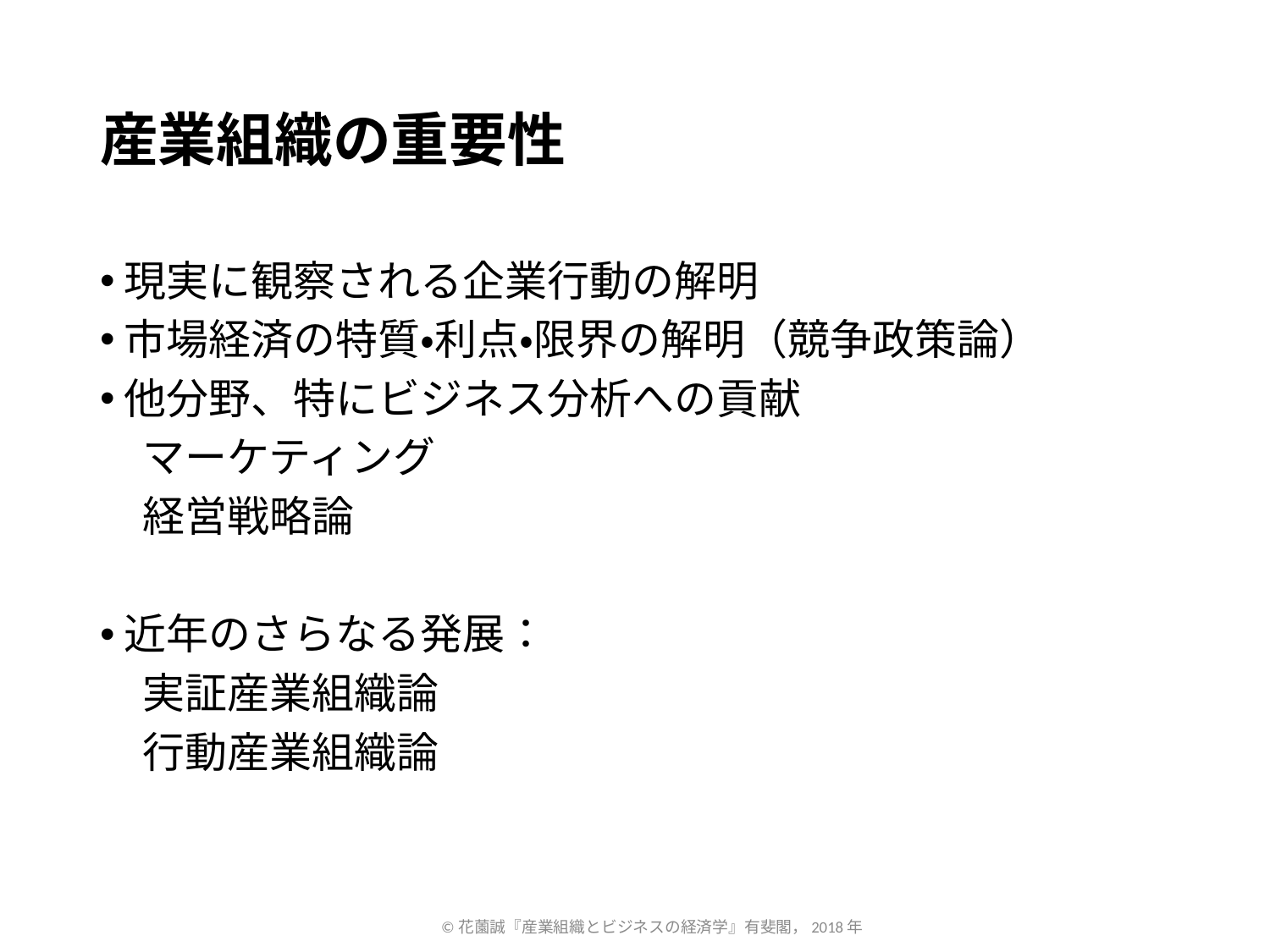

# 産業組織の重要性
現実に観察される企業行動の解明
市場経済の特質・利点・限界の解明（競争政策論）
他分野、特にビジネス分析への貢献
　マーケティング
　経営戦略論

近年のさらなる発展：
　実証産業組織論
　行動産業組織論
©花薗誠『産業組織とビジネスの経済学』有斐閣，2018年